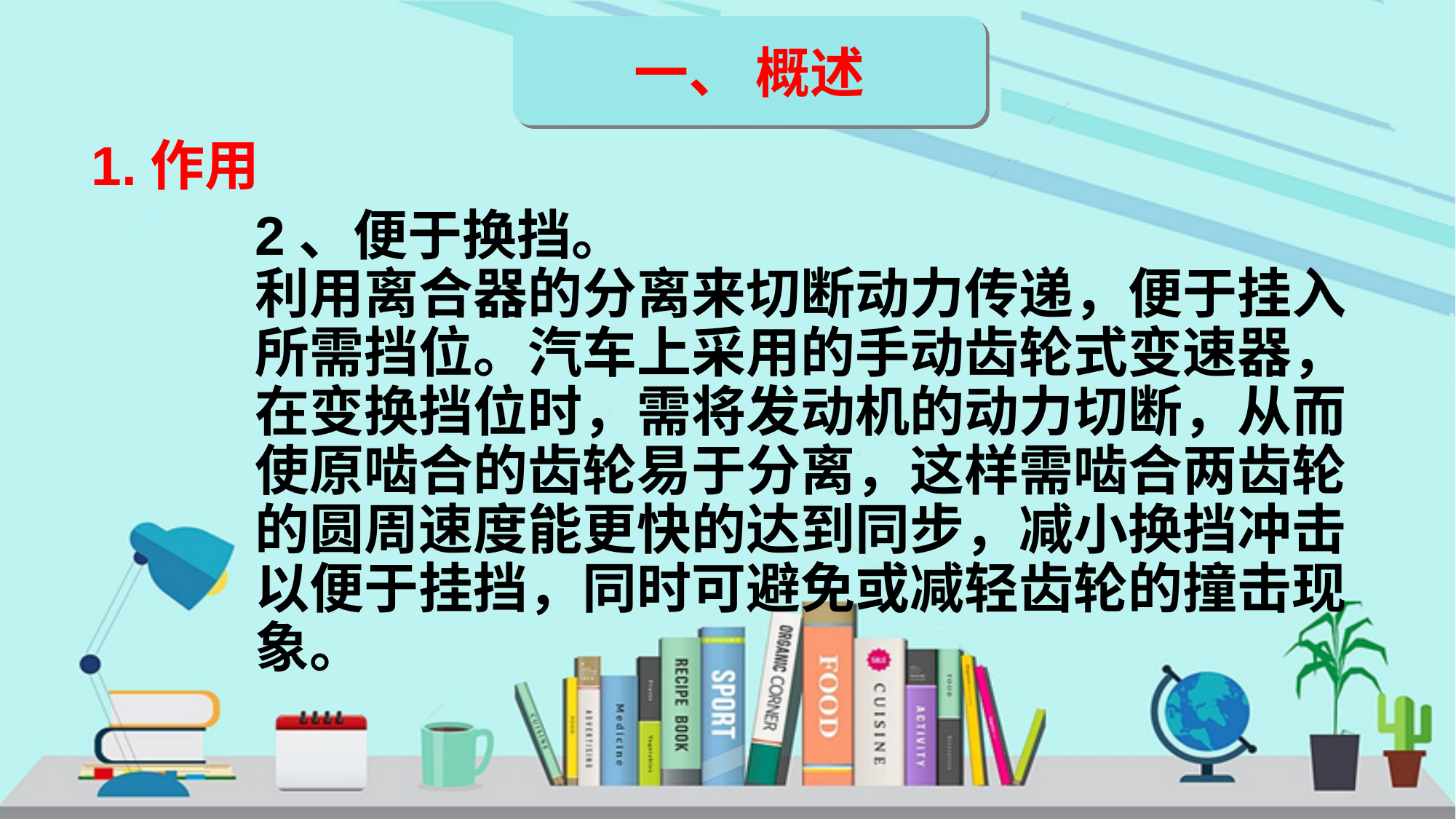

一、 概述
1.作用
2、便于换挡。
利用离合器的分离来切断动力传递，便于挂入所需挡位。汽车上采用的手动齿轮式变速器，在变换挡位时，需将发动机的动力切断，从而使原啮合的齿轮易于分离，这样需啮合两齿轮的圆周速度能更快的达到同步，减小换挡冲击以便于挂挡，同时可避免或减轻齿轮的撞击现象。